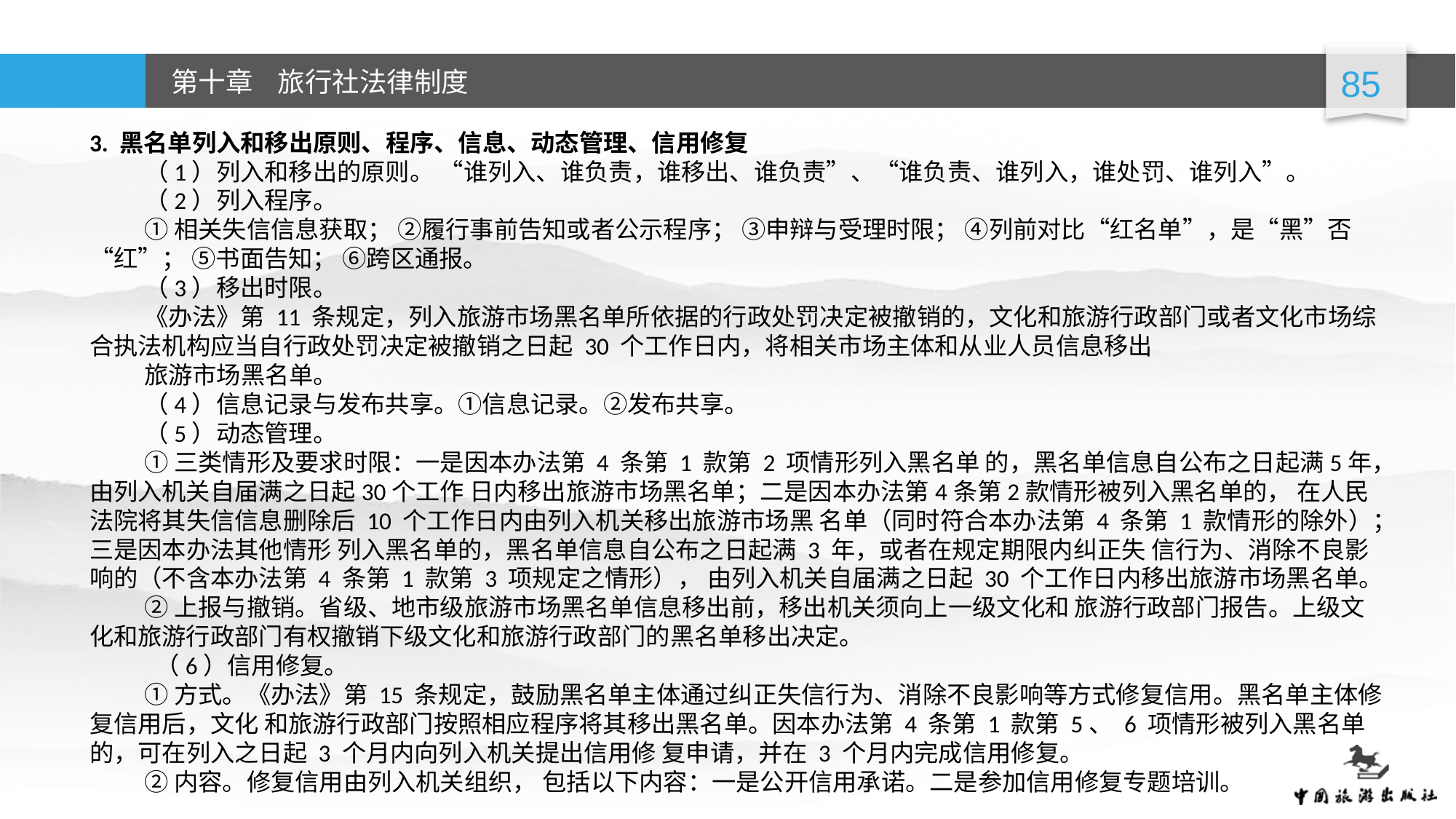

3. 黑名单列入和移出原则、程序、信息、动态管理、信用修复
（1）列入和移出的原则。 “谁列入、谁负责，谁移出、谁负责”、“谁负责、谁列入，谁处罚、谁列入”。
（2）列入程序。
①相关失信信息获取； ②履行事前告知或者公示程序； ③申辩与受理时限； ④列前对比“红名单”，是“黑”否 “红”； ⑤书面告知； ⑥跨区通报。
（3）移出时限。
《办法》第 11 条规定，列入旅游市场黑名单所依据的行政处罚决定被撤销的，文化和旅游行政部门或者文化市场综合执法机构应当自行政处罚决定被撤销之日起 30 个工作日内，将相关市场主体和从业人员信息移出
旅游市场黑名单。
（4）信息记录与发布共享。①信息记录。②发布共享。
（5）动态管理。
①三类情形及要求时限：一是因本办法第 4 条第 1 款第 2 项情形列入黑名单 的，黑名单信息自公布之日起满5年，由列入机关自届满之日起30个工作 日内移出旅游市场黑名单；二是因本办法第4条第2款情形被列入黑名单的， 在人民法院将其失信信息删除后 10 个工作日内由列入机关移出旅游市场黑 名单（同时符合本办法第 4 条第 1 款情形的除外）；三是因本办法其他情形 列入黑名单的，黑名单信息自公布之日起满 3 年，或者在规定期限内纠正失 信行为、消除不良影响的（不含本办法第 4 条第 1 款第 3 项规定之情形）， 由列入机关自届满之日起 30 个工作日内移出旅游市场黑名单。
②上报与撤销。省级、地市级旅游市场黑名单信息移出前，移出机关须向上一级文化和 旅游行政部门报告。上级文化和旅游行政部门有权撤销下级文化和旅游行政部门的黑名单移出决定。
 （6）信用修复。
①方式。《办法》第 15 条规定，鼓励黑名单主体通过纠正失信行为、消除不良影响等方式修复信用。黑名单主体修复信用后，文化 和旅游行政部门按照相应程序将其移出黑名单。因本办法第 4 条第 1 款第 5、 6 项情形被列入黑名单的，可在列入之日起 3 个月内向列入机关提出信用修 复申请，并在 3 个月内完成信用修复。
②内容。修复信用由列入机关组织， 包括以下内容：一是公开信用承诺。二是参加信用修复专题培训。